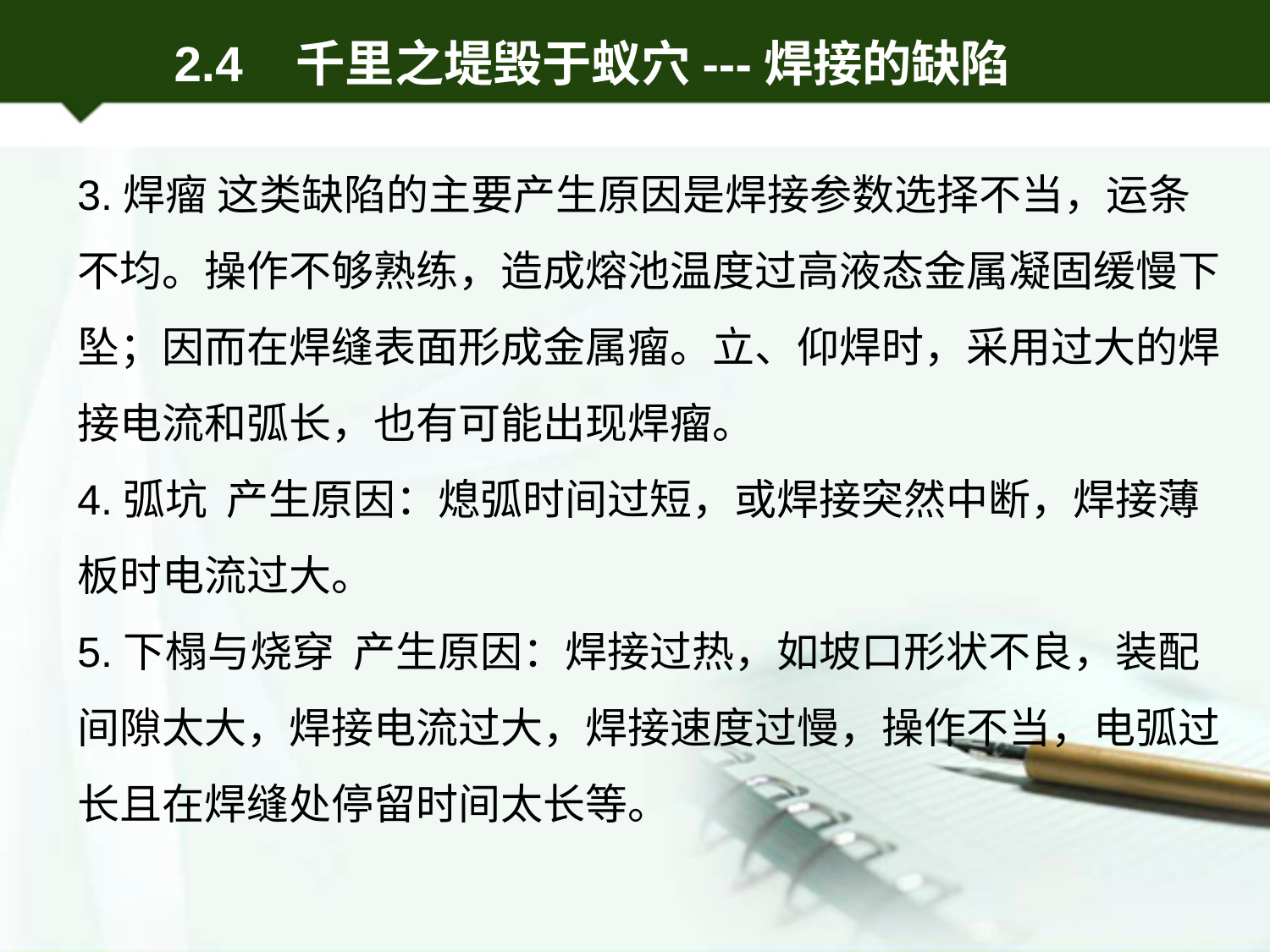

2.4   千里之堤毁于蚁穴---焊接的缺陷
3.焊瘤 这类缺陷的主要产生原因是焊接参数选择不当，运条不均。操作不够熟练，造成熔池温度过高液态金属凝固缓慢下坠；因而在焊缝表面形成金属瘤。立、仰焊时，采用过大的焊接电流和弧长，也有可能出现焊瘤。
4.弧坑  产生原因：熄弧时间过短，或焊接突然中断，焊接薄板时电流过大。
5.下榻与烧穿  产生原因：焊接过热，如坡口形状不良，装配间隙太大，焊接电流过大，焊接速度过慢，操作不当，电弧过长且在焊缝处停留时间太长等。